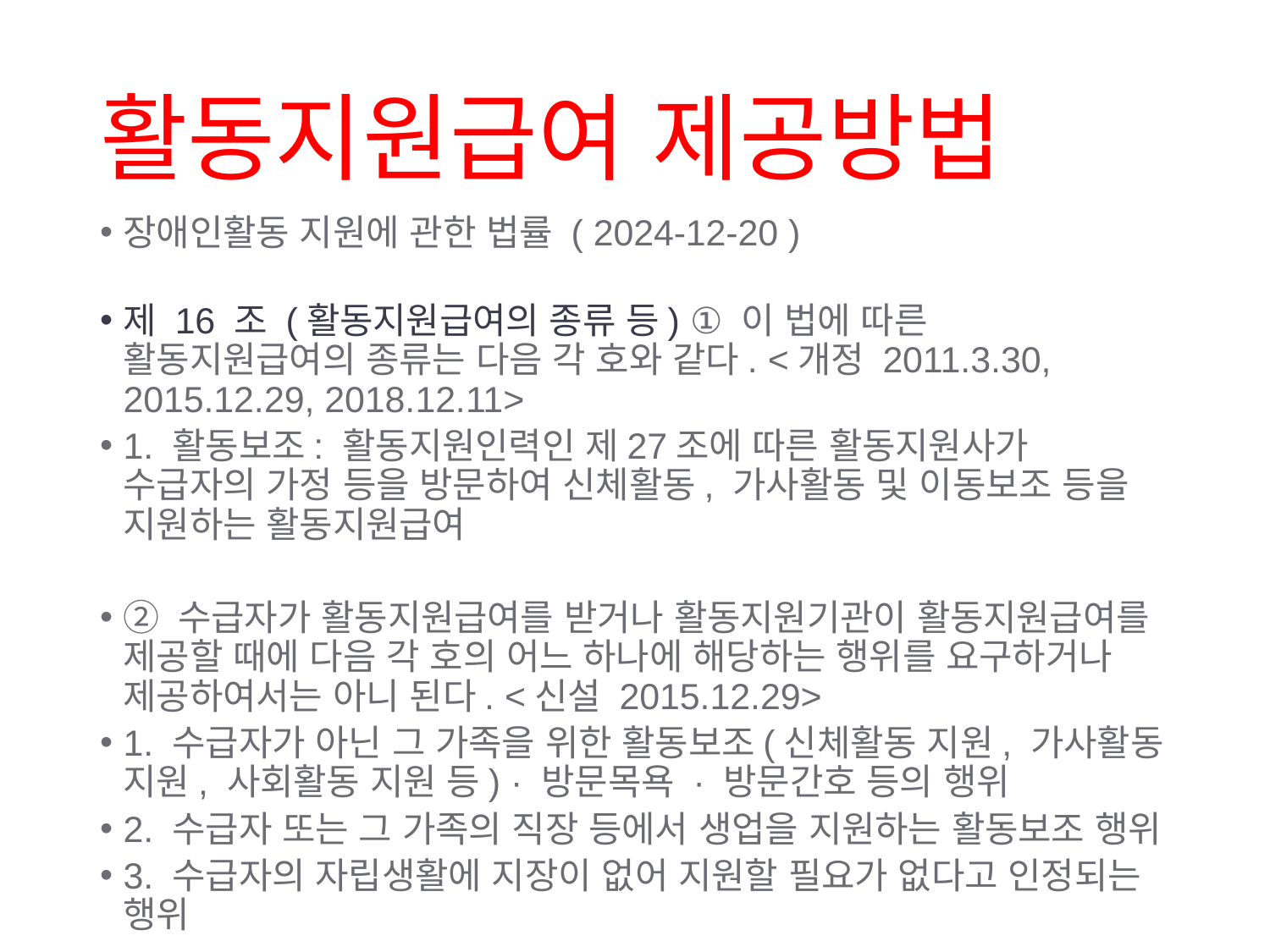

# 활동지원급여 제공방법
장애인활동 지원에 관한 법률 ( 2024-12-20 )
제 16 조 (활동지원급여의 종류 등) ① 이 법에 따른 활동지원급여의 종류는 다음 각 호와 같다. <개정 2011.3.30, 2015.12.29, 2018.12.11>
1. 활동보조: 활동지원인력인 제27조에 따른 활동지원사가 수급자의 가정 등을 방문하여 신체활동, 가사활동 및 이동보조 등을 지원하는 활동지원급여

② 수급자가 활동지원급여를 받거나 활동지원기관이 활동지원급여를 제공할 때에 다음 각 호의 어느 하나에 해당하는 행위를 요구하거나 제공하여서는 아니 된다. <신설 2015.12.29>
1. 수급자가 아닌 그 가족을 위한 활동보조(신체활동 지원, 가사활동 지원, 사회활동 지원 등) · 방문목욕 · 방문간호 등의 행위
2. 수급자 또는 그 가족의 직장 등에서 생업을 지원하는 활동보조 행위
3. 수급자의 자립생활에 지장이 없어 지원할 필요가 없다고 인정되는 행위